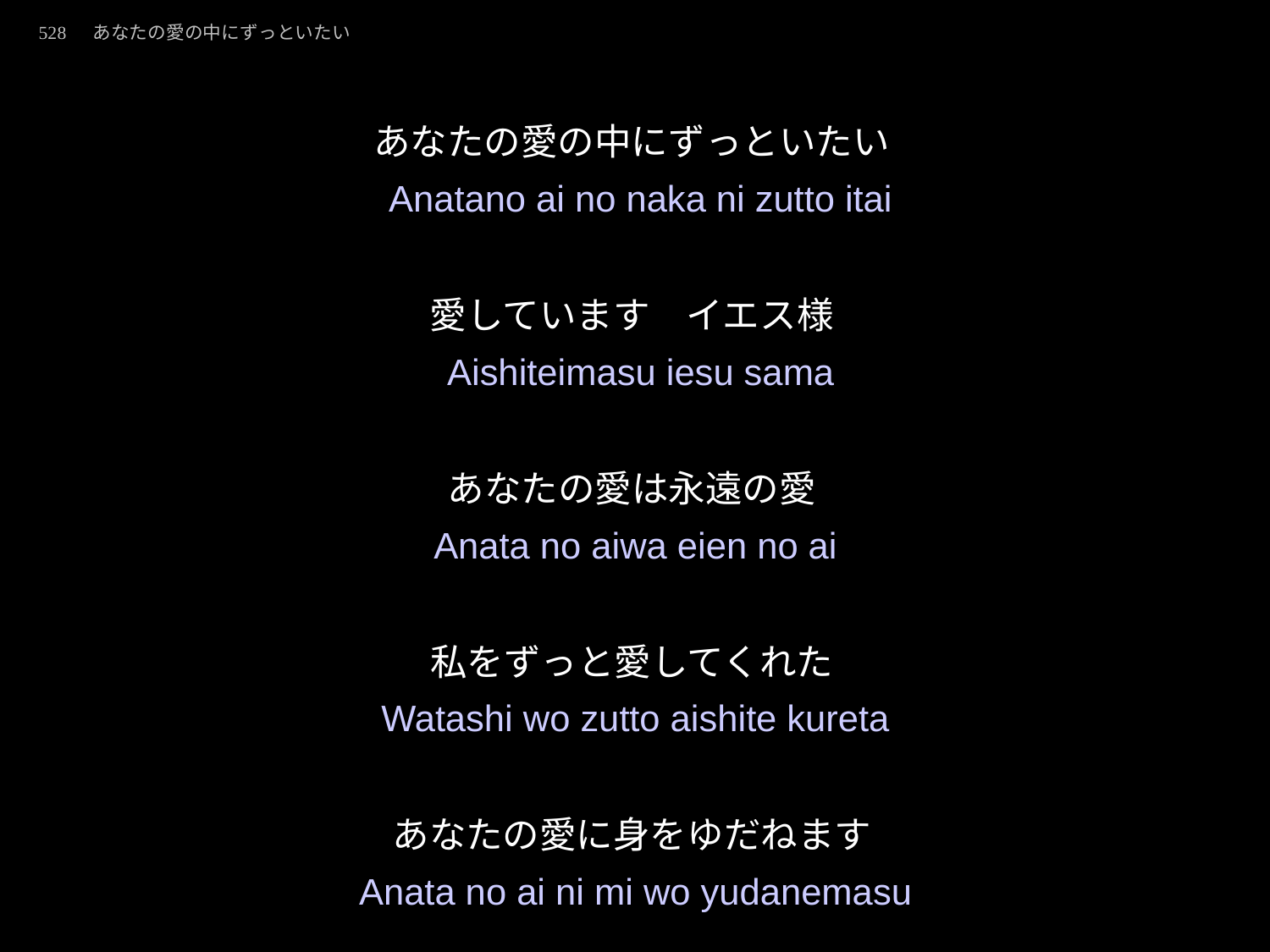

528　あなたの愛の中にずっといたい
★W
200913.ppt
あなたのあいのなかにずっといたい
★４
あなたの愛の中にずっといたい

愛しています　イエス様

あなたの愛は永遠の愛

私をずっと愛してくれた

あなたの愛に身をゆだねます

Anatano ai no naka ni zutto itai

Aishiteimasu iesu sama

Anata no aiwa eien no ai

Watashi wo zutto aishite kureta

Anata no ai ni mi wo yudanemasu